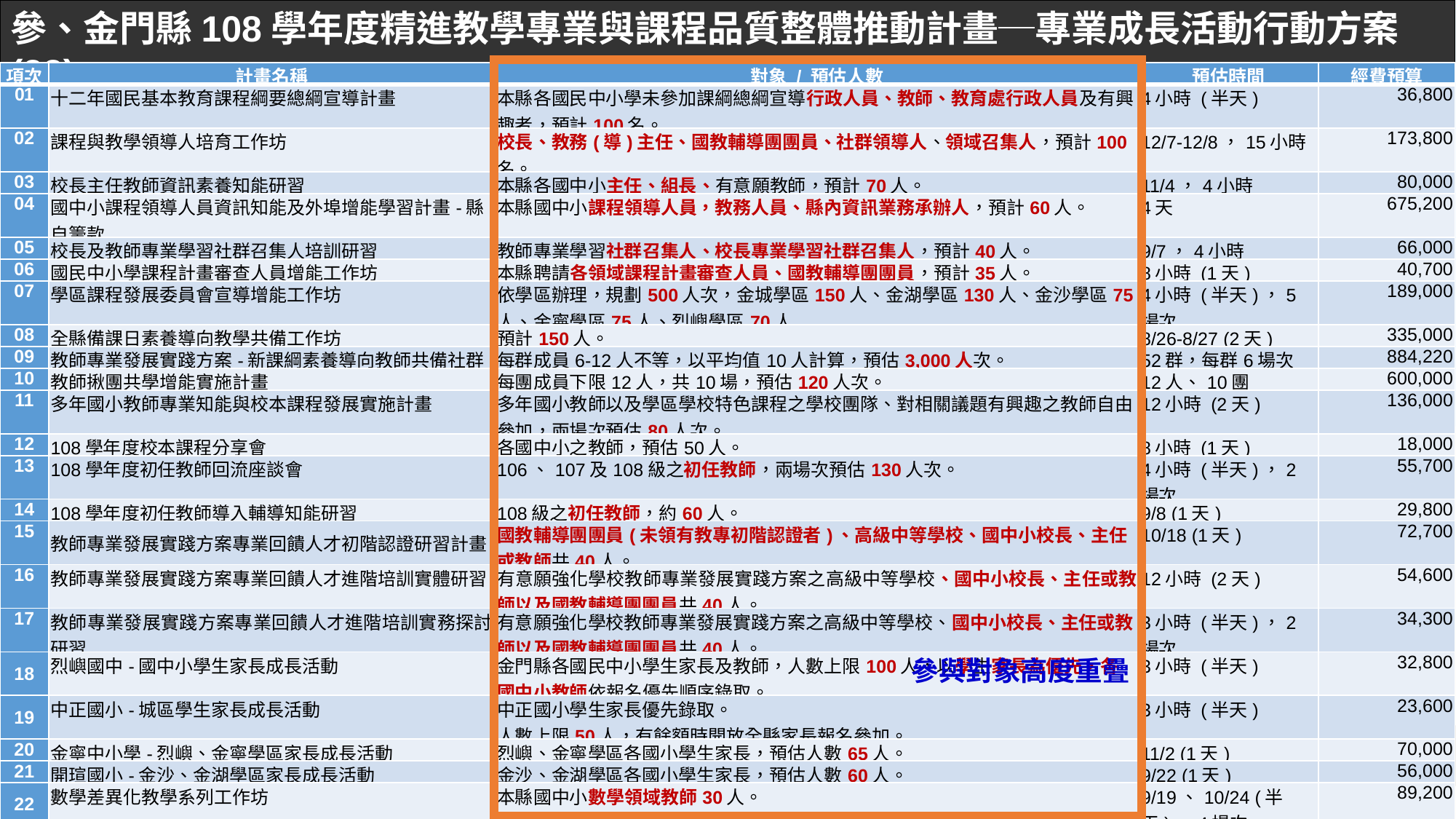

參、金門縣108學年度精進教學專業與課程品質整體推動計畫─專業成長活動行動方案 (22)

| 項次 | 計畫名稱 | 對象 / 預估人數 | 預估時間 | 經費預算 |
| --- | --- | --- | --- | --- |
| 01 | 十二年國民基本教育課程綱要總綱宣導計畫 | 本縣各國民中小學未參加課綱總綱宣導行政人員、教師、教育處行政人員及有興趣者，預計100名。 | 4小時 (半天) | 36,800 |
| 02 | 課程與教學領導人培育工作坊 | 校長、教務(導)主任、國教輔導團團員、社群領導人、領域召集人，預計100名。 | 12/7-12/8，15小時 | 173,800 |
| 03 | 校長主任教師資訊素養知能研習 | 本縣各國中小主任、組長、有意願教師，預計70人。 | 11/4，4小時 | 80,000 |
| 04 | 國中小課程領導人員資訊知能及外埠增能學習計畫-縣自籌款 | 本縣國中小課程領導人員，教務人員、縣內資訊業務承辦人，預計60人。 | 4天 | 675,200 |
| 05 | 校長及教師專業學習社群召集人培訓研習 | 教師專業學習社群召集人、校長專業學習社群召集人，預計40人。 | 9/7，4小時 | 66,000 |
| 06 | 國民中小學課程計畫審查人員增能工作坊 | 本縣聘請各領域課程計畫審查人員、國教輔導團團員，預計35人。 | 8小時 (1天) | 40,700 |
| 07 | 學區課程發展委員會宣導增能工作坊 | 依學區辦理，規劃500人次，金城學區150人、金湖學區130人、金沙學區75人、金寧學區75人、烈嶼學區70人 | 4小時 (半天)，5場次 | 189,000 |
| 08 | 全縣備課日素養導向教學共備工作坊 | 預計150人。 | 8/26-8/27 (2天) | 335,000 |
| 09 | 教師專業發展實踐方案-新課綱素養導向教師共備社群 | 每群成員6-12人不等，以平均值10人計算，預估3,000人次。 | 52群，每群6場次 | 884,220 |
| 10 | 教師揪團共學增能實施計畫 | 每團成員下限12人，共10場，預估120人次。 | 12人、10團 | 600,000 |
| 11 | 多年國小教師專業知能與校本課程發展實施計畫 | 多年國小教師以及學區學校特色課程之學校團隊、對相關議題有興趣之教師自由參加，兩場次預估80人次。 | 12小時 (2天) | 136,000 |
| 12 | 108學年度校本課程分享會 | 各國中小之教師，預估50人。 | 8小時 (1天) | 18,000 |
| 13 | 108學年度初任教師回流座談會 | 106、107及108級之初任教師，兩場次預估130人次。 | 4小時 (半天)，2場次 | 55,700 |
| 14 | 108學年度初任教師導入輔導知能研習 | 108級之初任教師，約60人。 | 9/8 (1天) | 29,800 |
| 15 | 教師專業發展實踐方案專業回饋人才初階認證研習計畫 | 國教輔導團團員(未領有教專初階認證者)、高級中等學校、國中小校長、主任或教師共40人。 | 10/18 (1天) | 72,700 |
| 16 | 教師專業發展實踐方案專業回饋人才進階培訓實體研習 | 有意願強化學校教師專業發展實踐方案之高級中等學校、國中小校長、主任或教師以及國教輔導團團員共40人。 | 12小時 (2天) | 54,600 |
| 17 | 教師專業發展實踐方案專業回饋人才進階培訓實務探討研習 | 有意願強化學校教師專業發展實踐方案之高級中等學校、國中小校長、主任或教師以及國教輔導團團員共40人。 | 3小時 (半天)，2場次 | 34,300 |
| 18 | 烈嶼國中-國中小學生家長成長活動 | 金門縣各國民中小學生家長及教師，人數上限100人，以學生家長為優先，各國中小教師依報名優先順序錄取。 | 3小時 (半天) | 32,800 |
| 19 | 中正國小-城區學生家長成長活動 | 中正國小學生家長優先錄取。 人數上限50人，有餘額時開放全縣家長報名參加。 | 3小時 (半天) | 23,600 |
| 20 | 金寧中小學-烈嶼、金寧學區家長成長活動 | 烈嶼、金寧學區各國小學生家長，預估人數65人。 | 11/2 (1天) | 70,000 |
| 21 | 開瑄國小-金沙、金湖學區家長成長活動 | 金沙、金湖學區各國小學生家長，預估人數60人。 | 9/22 (1天) | 56,000 |
| 22 | 數學差異化教學系列工作坊 | 本縣國中小數學領域教師30人。 | 9/19、10/24 (半天)，4場次 | 89,200 |
|  | 22場 | 4,920人次 | 30天 | $3,753,420 |
參與對象高度重疊
8